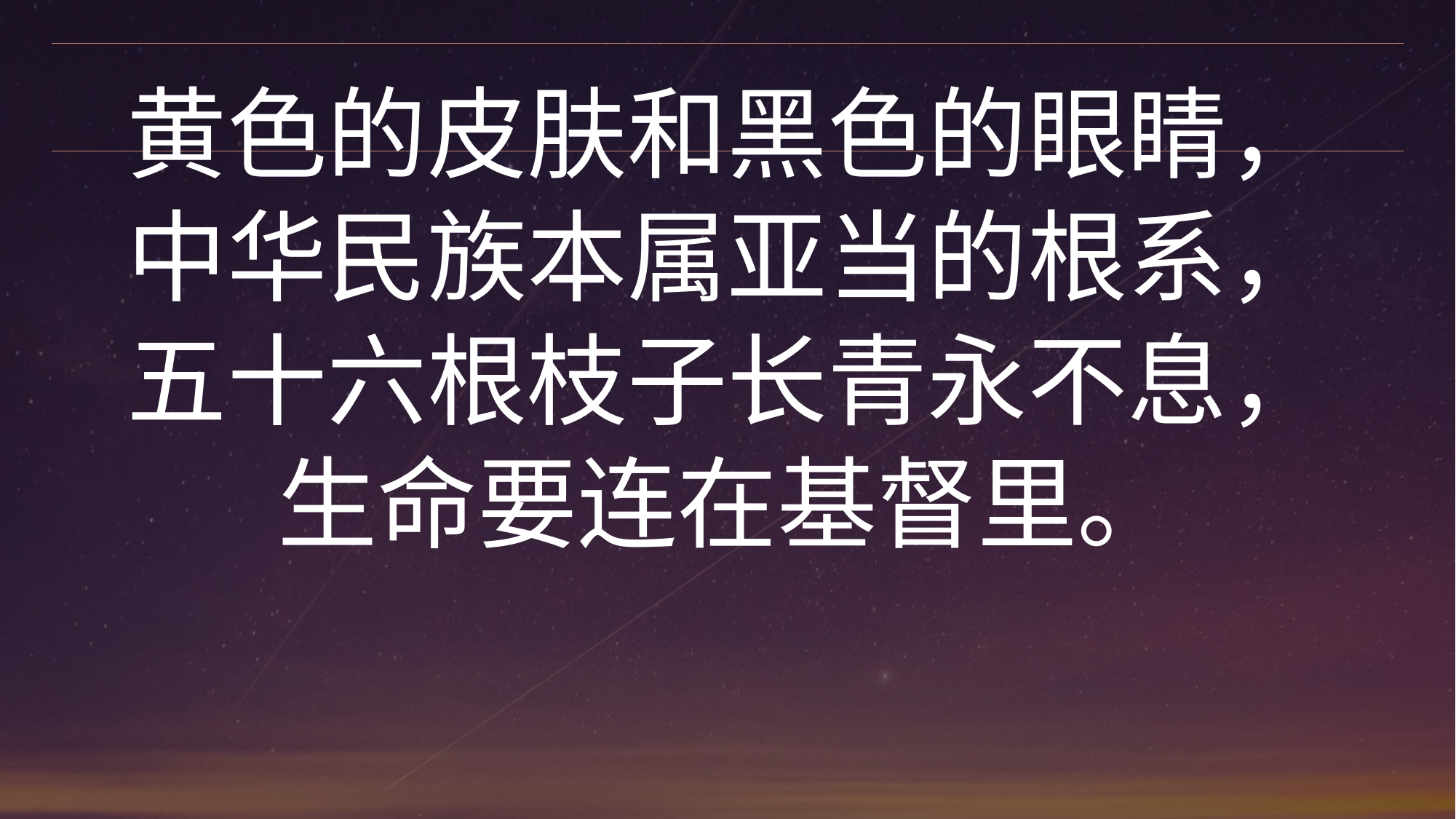

黄色的皮肤和黑色的眼睛，
中华民族本属亚当的根系，
五十六根枝子长青永不息，
生命要连在基督里。